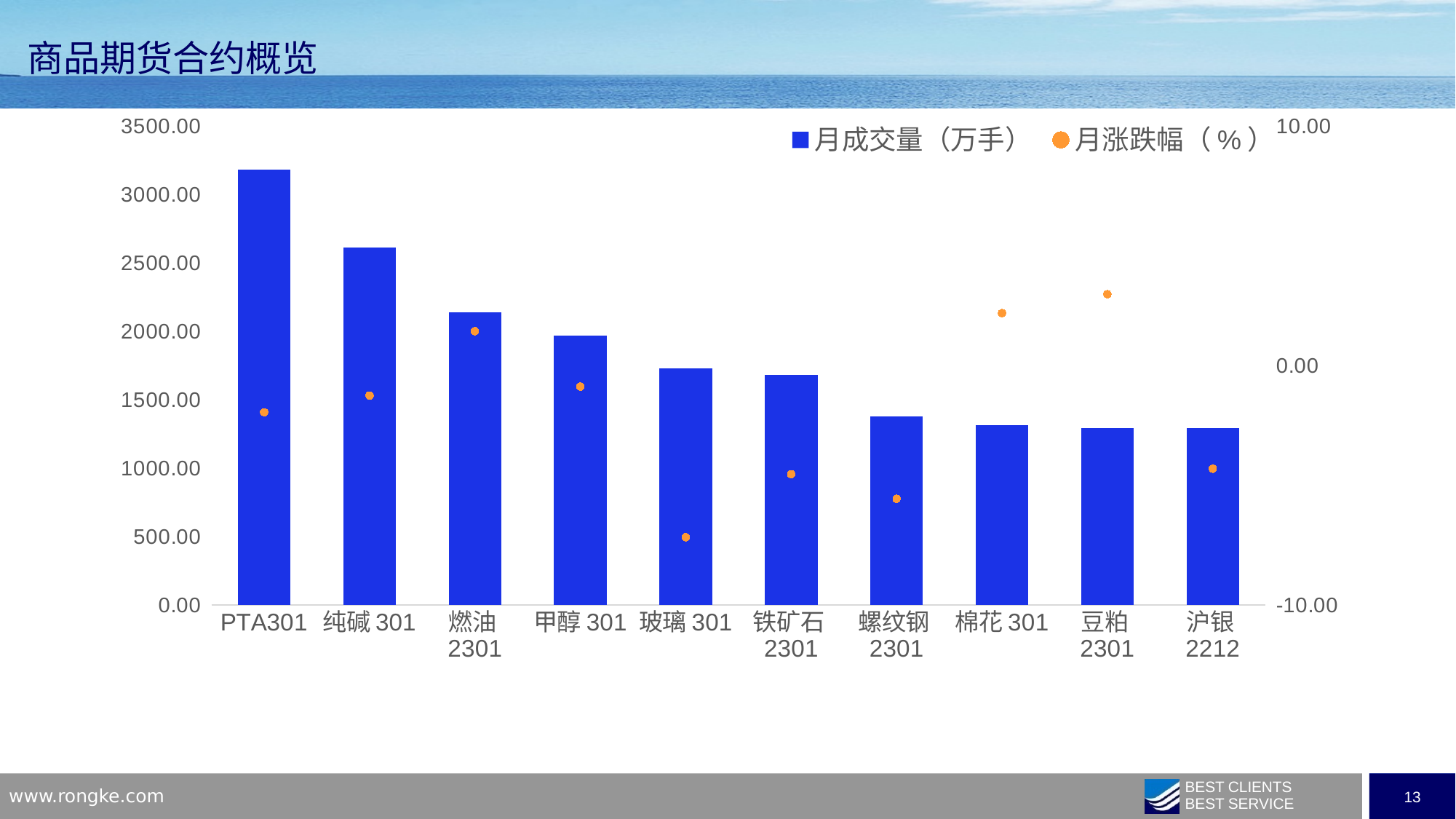

商品期货合约概览

### Chart

| Category | 月成交量（万手） | 月涨跌幅（%） |
|---|---|---|
| PTA301 | 3182.0157 | -1.9517 |
| 纯碱301 | 2614.3972 | -1.2526 |
| 燃油2301 | 2137.8223 | 1.4354 |
| 甲醇301 | 1966.7126 | -0.8809 |
| 玻璃301 | 1730.0446 | -7.1749 |
| 铁矿石2301 | 1683.0567 | -4.5391 |
| 螺纹钢2301 | 1379.2123 | -5.5684 |
| 棉花301 | 1316.5816 | 2.1903 |
| 豆粕2301 | 1294.1408 | 2.983 |
| 沪银2212 | 1291.4697 | -4.3123 |